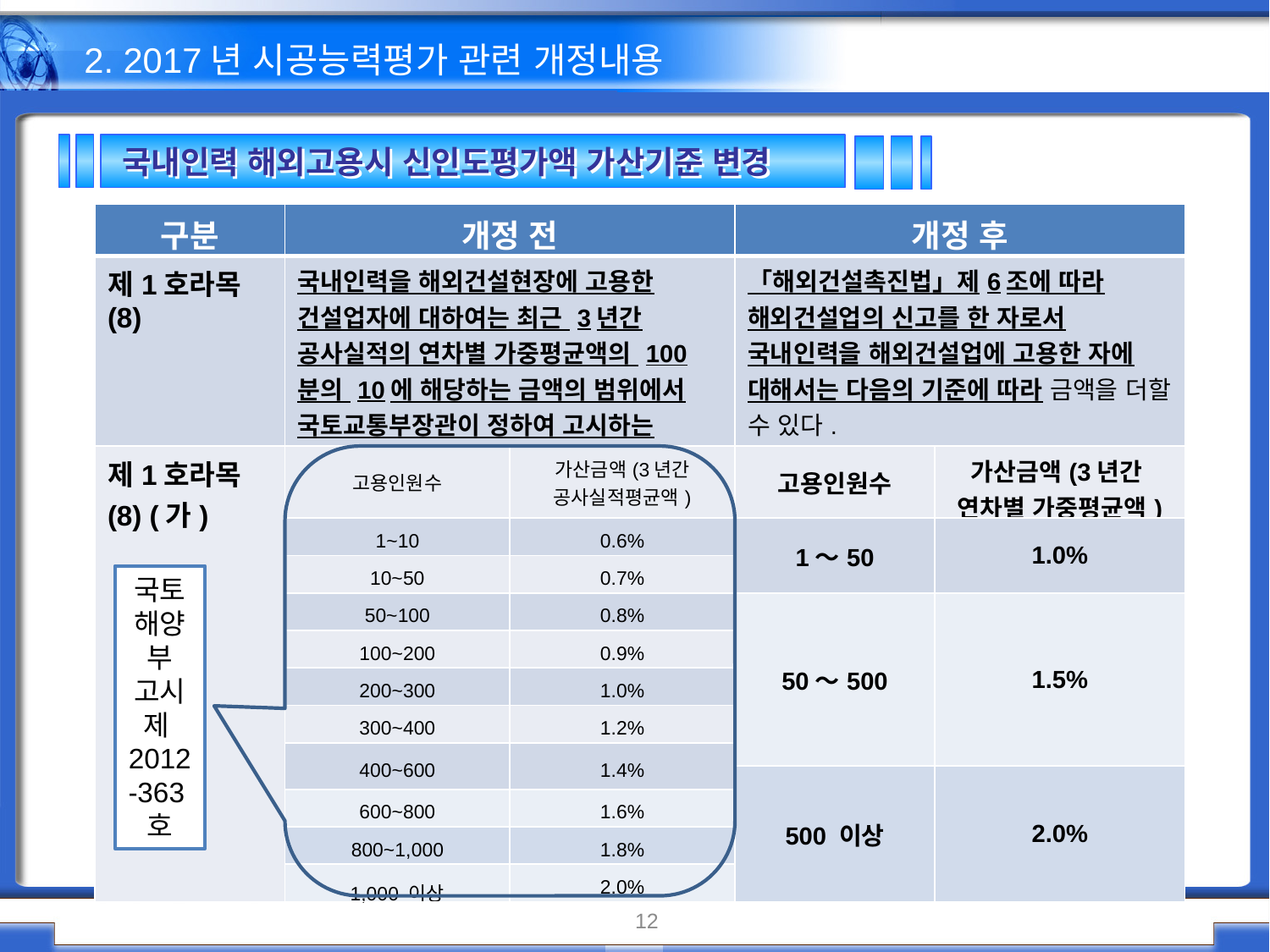

2. 2017년 시공능력평가 관련 개정내용

국내인력 해외고용시 신인도평가액 가산기준 변경

| 구분 | 개정 전 |  | 개정 후 |  |
| --- | --- | --- | --- | --- |
| 제1호라목 (8) | 국내인력을 해외건설현장에 고용한 건설업자에 대하여는 최근 3년간 공사실적의 연차별 가중평균액의 100분의 10에 해당하는 금액의 범위에서 국토교통부장관이 정하여 고시하는 금액을 더할 수 있다. |  | 「해외건설촉진법」제6조에 따라 해외건설업의 신고를 한 자로서 국내인력을 해외건설업에 고용한 자에 대해서는 다음의 기준에 따라 금액을 더할 수 있다. |  |
| 제1호라목 (8) (가) | 고용인원수 | 가산금액(3년간 공사실적평균액) | 고용인원수 | 가산금액(3년간 연차별 가중평균액) |
|  | 1~10 | 0.6% | 1～50 | 1.0% |
|  | 10~50 | 0.7% |  |  |
|  | 50~100 | 0.8% | 50～500 | 1.5% |
|  | 100~200 | 0.9% |  |  |
|  | 200~300 | 1.0% |  |  |
|  | 300~400 | 1.2% |  |  |
|  | 400~600 | 1.4% |  |  |
|  |  |  | 500 이상 | 2.0% |
|  | 600~800 | 1.6% |  |  |
|  | 800~1,000 | 1.8% |  |  |
|  | 1,000 이상 | 2.0% |  |  |

국토해양부 고시 제2012-363호
12